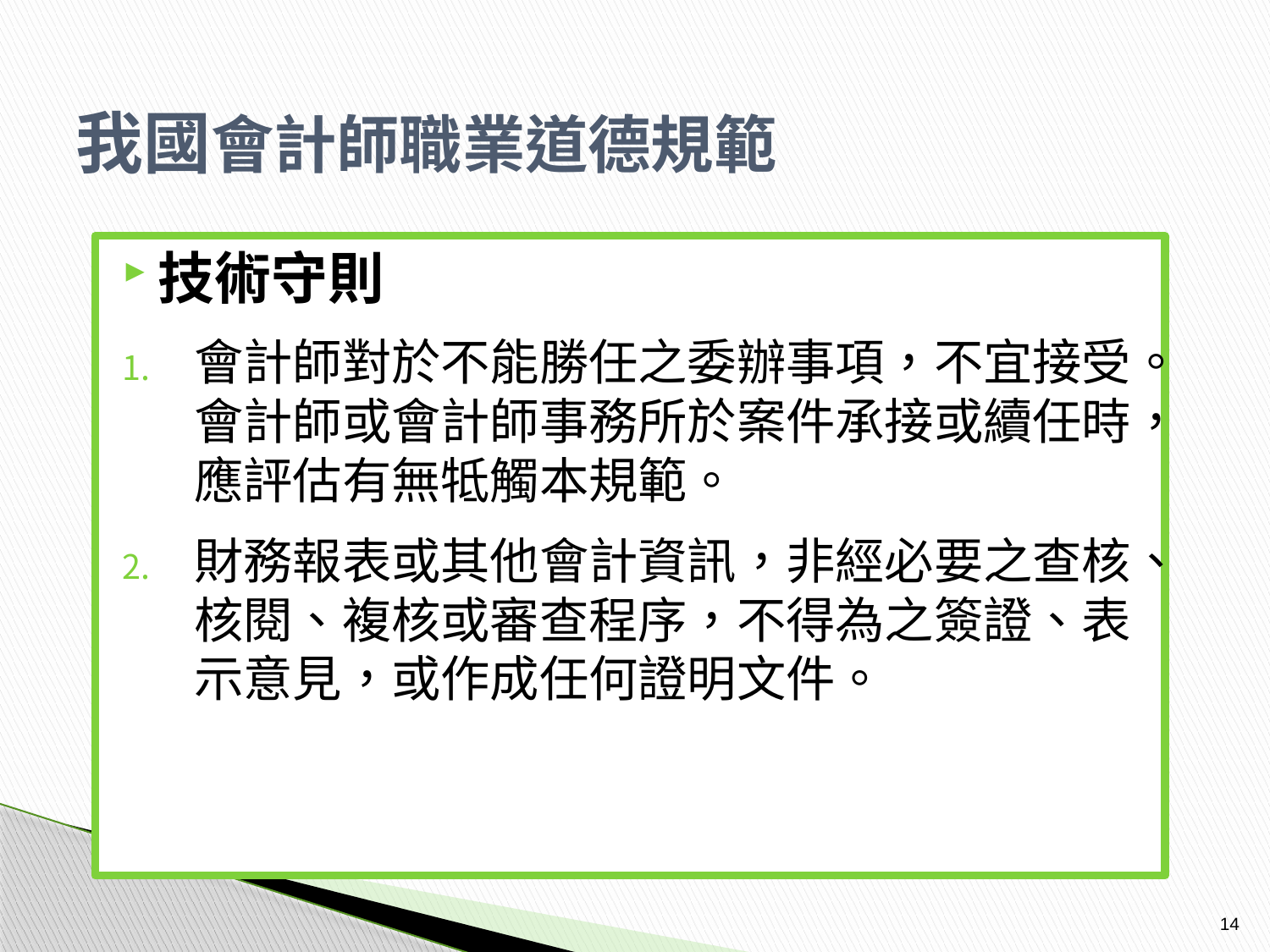

# 我國會計師職業道德規範
技術守則
會計師對於不能勝任之委辦事項，不宜接受。會計師或會計師事務所於案件承接或續任時，應評估有無牴觸本規範。
財務報表或其他會計資訊，非經必要之查核、核閱、複核或審查程序，不得為之簽證、表示意見，或作成任何證明文件。

14